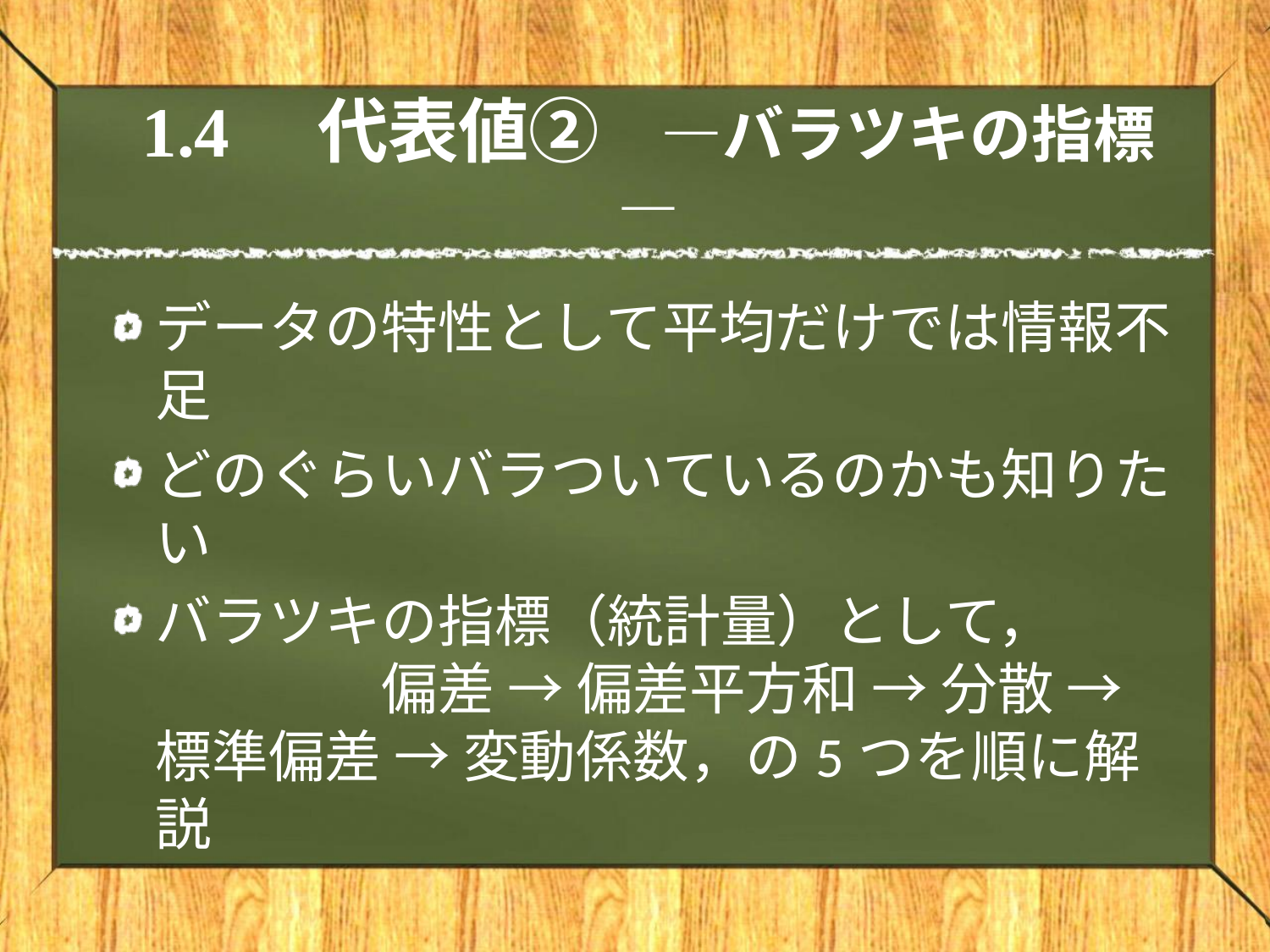

# 1.4　代表値②　―バラツキの指標―
データの特性として平均だけでは情報不足
どのぐらいバラついているのかも知りたい
バラツキの指標（統計量）として，　　　　　　偏差 → 偏差平方和 → 分散 → 標準偏差 → 変動係数，の5つを順に解説